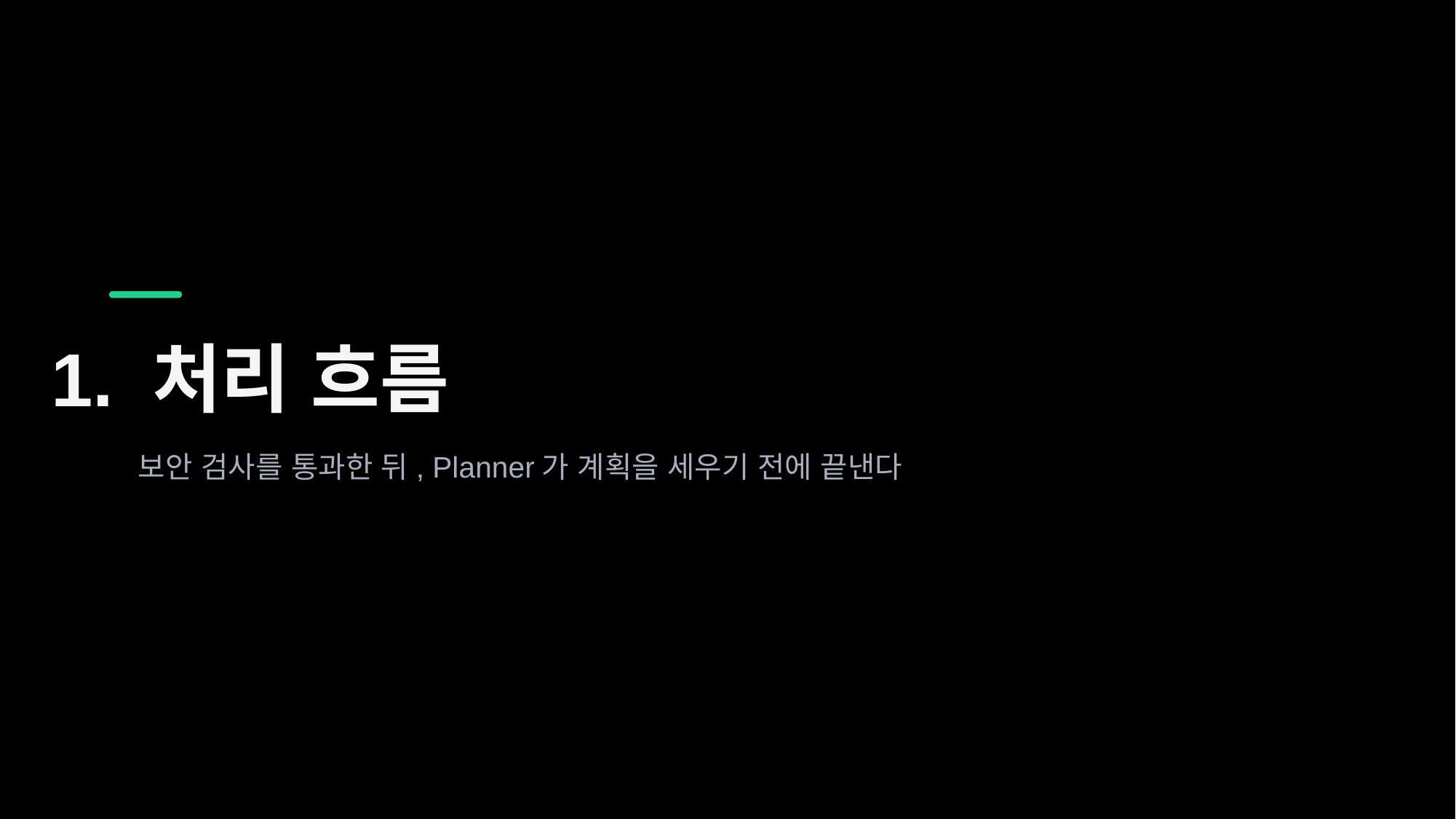

1. 처리 흐름
보안 검사를 통과한 뒤, Planner가 계획을 세우기 전에 끝낸다